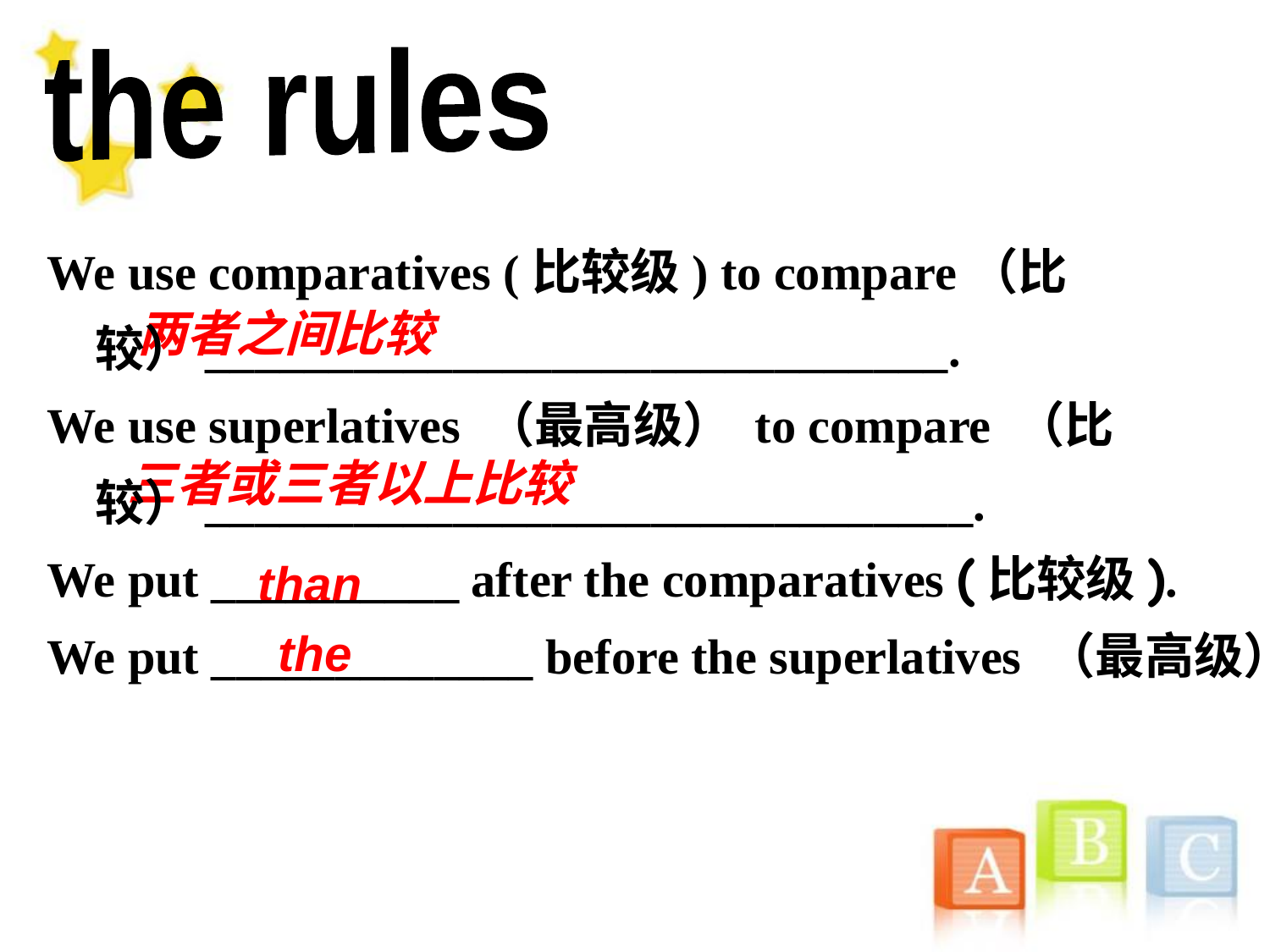

the rules
We use comparatives (比较级) to compare（比较）______________________________.
We use superlatives （最高级） to compare （比较）_______________________________.
We put __________ after the comparatives (比较级).
We put _____________ before the superlatives （最高级）.
两者之间比较
三者或三者以上比较
than
the